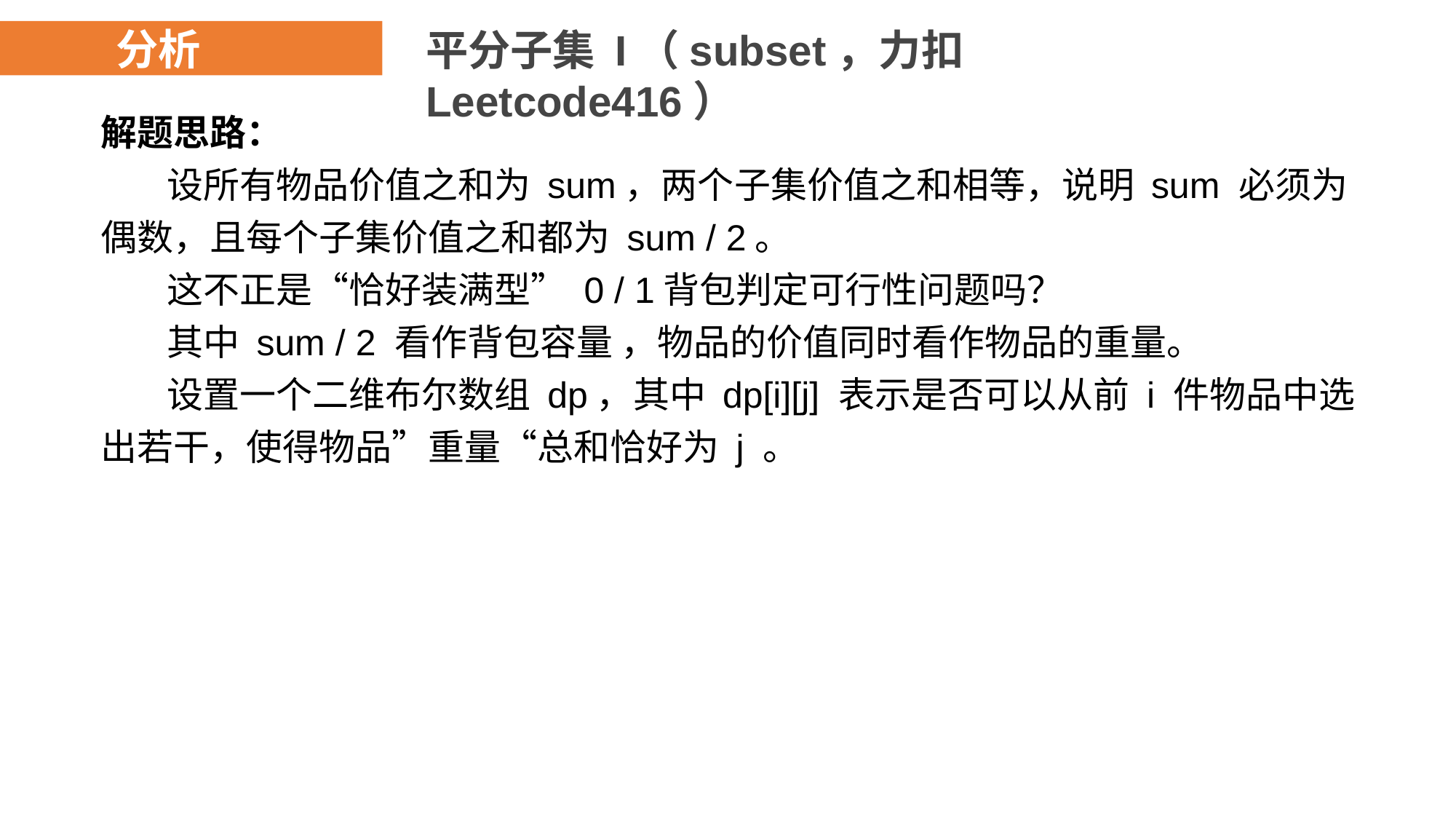

分析
平分子集 I（subset，力扣Leetcode416）

解题思路：
       设所有物品价值之和为 sum，两个子集价值之和相等，说明 sum 必须为偶数，且每个子集价值之和都为 sum / 2。
       这不正是“恰好装满型” 0 / 1背包判定可行性问题吗？
       其中 sum / 2 看作背包容量 ，物品的价值同时看作物品的重量。
       设置一个二维布尔数组 dp，其中 dp[i][j] 表示是否可以从前 i 件物品中选出若干，使得物品”重量“总和恰好为 j 。